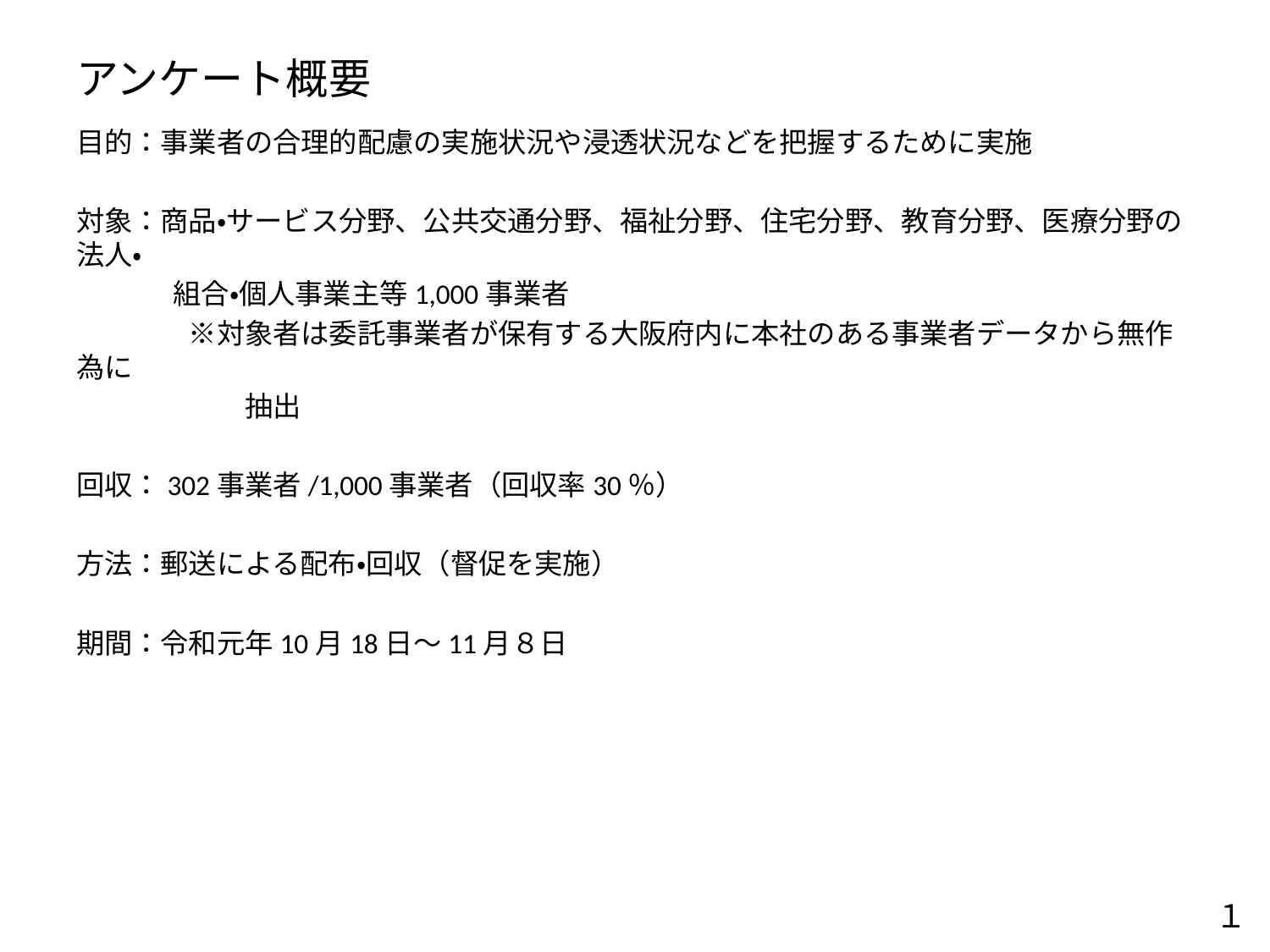

# アンケート概要
目的：事業者の合理的配慮の実施状況や浸透状況などを把握するために実施

対象：商品・サービス分野、公共交通分野、福祉分野、住宅分野、教育分野、医療分野の法人・
　　　  組合・個人事業主等1,000事業者
　　　　※対象者は委託事業者が保有する大阪府内に本社のある事業者データから無作為に
　　　　　　抽出

回収：302事業者/1,000事業者（回収率30％）

方法：郵送による配布・回収（督促を実施）

期間：令和元年10月18日～11月８日

１